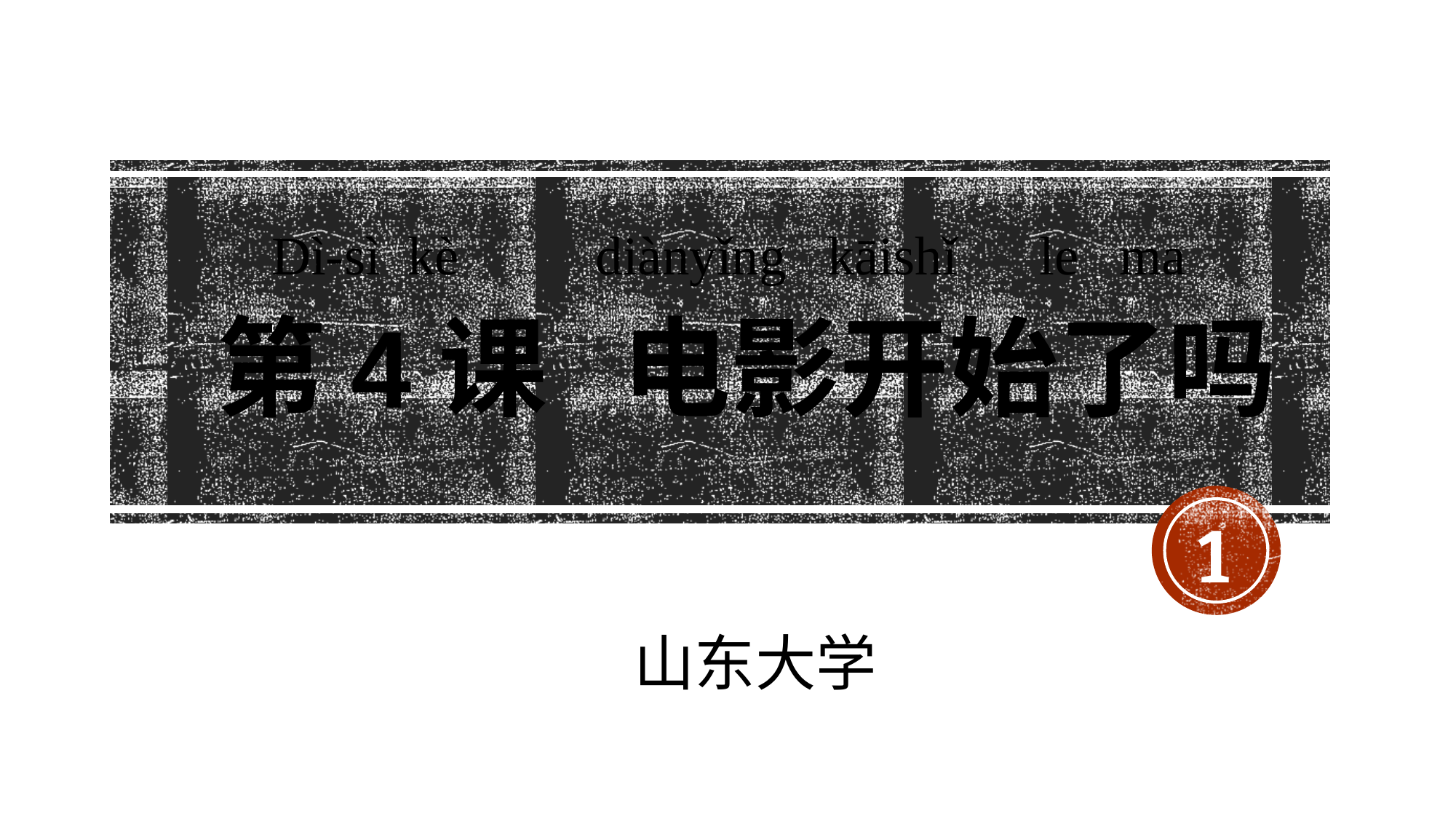

Dì-sì  kè          diànyǐng   kāishǐ      le   ma
# 第4课   电影开始了吗
1
山东大学